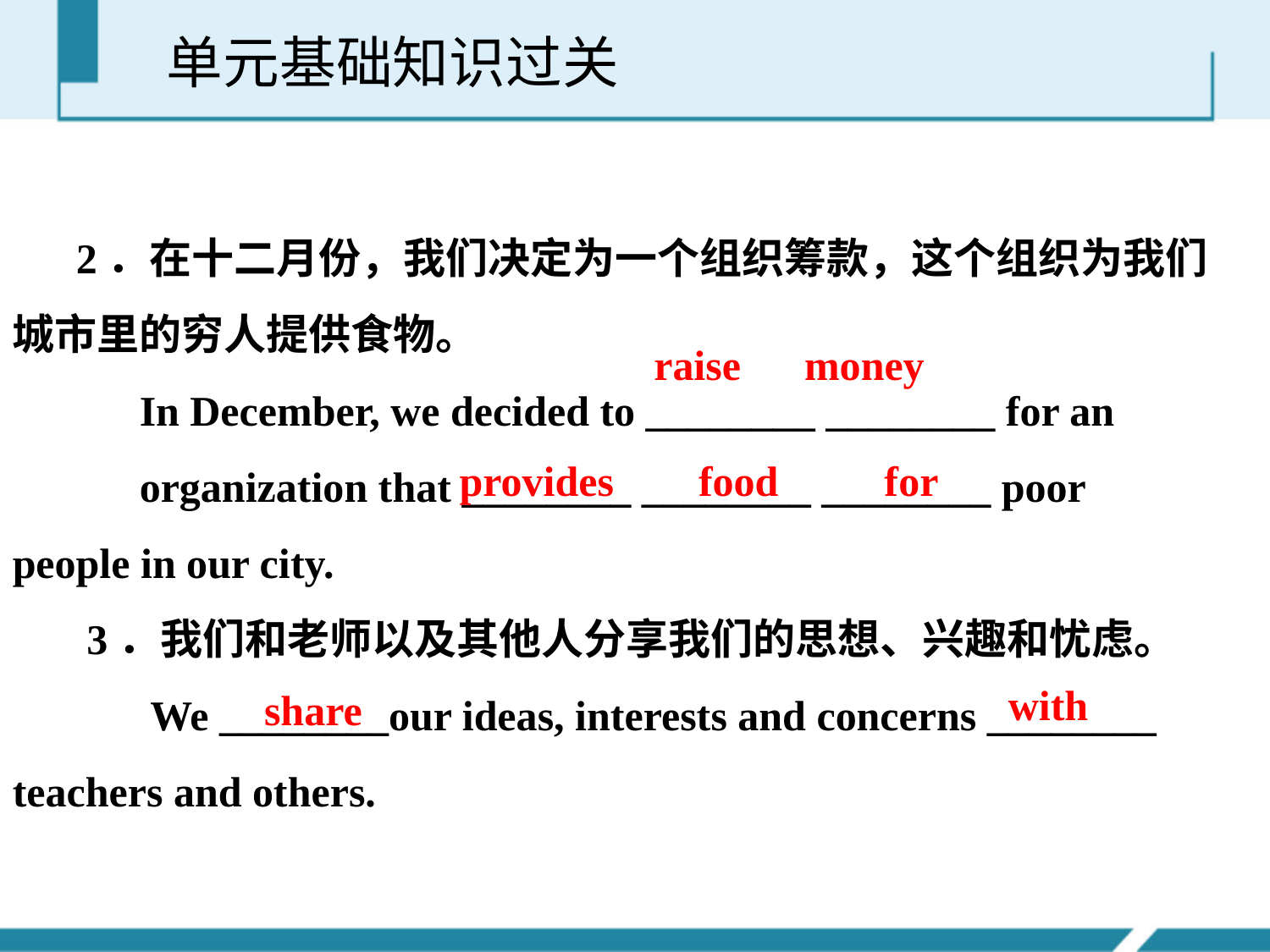

单元基础知识过关

      2．在十二月份，我们决定为一个组织筹款，这个组织为我们城市里的穷人提供食物。
            In December, we decided to ________ ________ for an
            organization that ________ ________ ________ poor people in our city.
       3．我们和老师以及其他人分享我们的思想、兴趣和忧虑。
             We ________our ideas, interests and concerns ________  teachers and others.
raise      money
provides        food          for
with
share